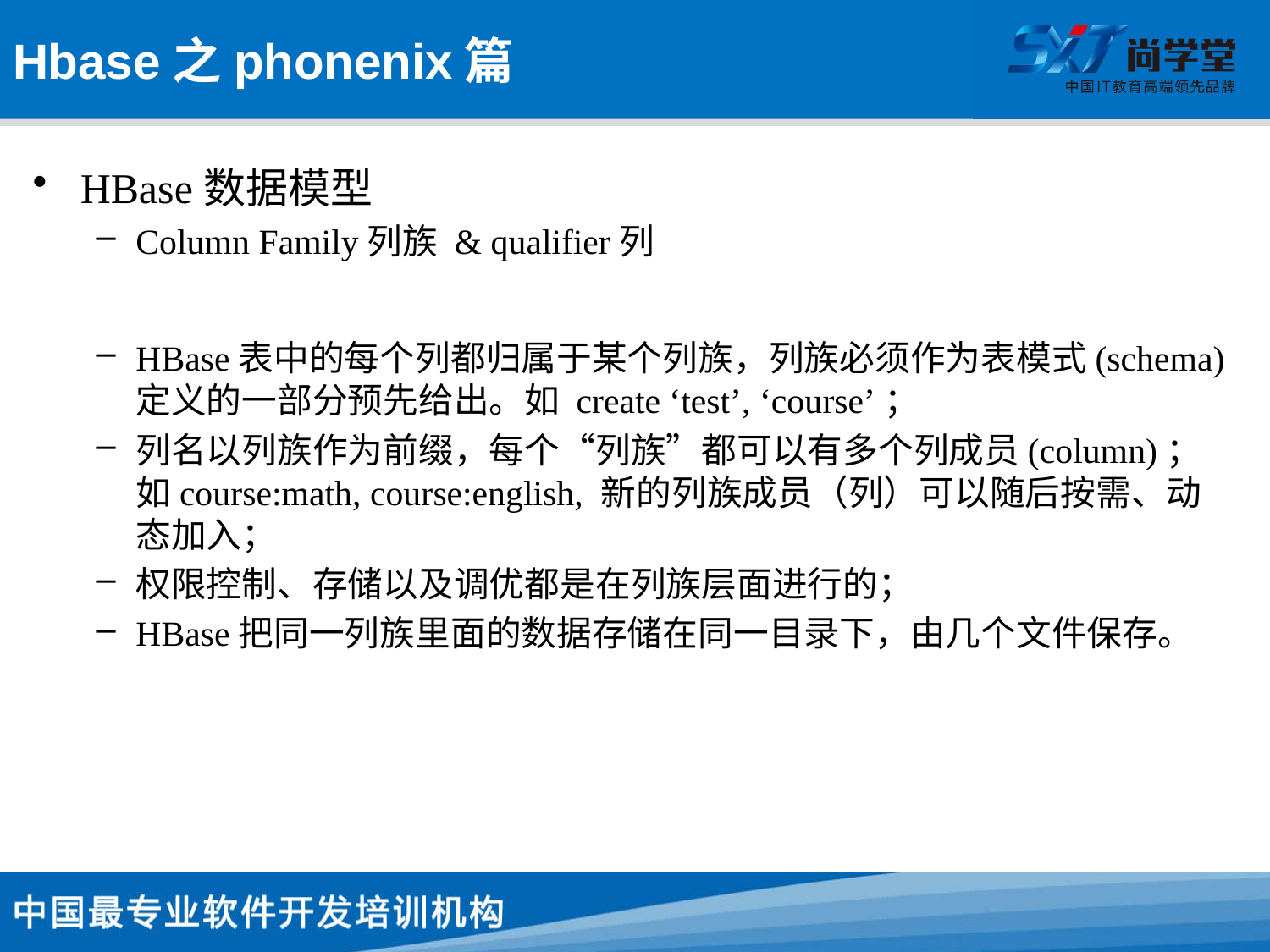

# Hbase之phonenix篇
HBase数据模型
Column Family列族 & qualifier列

HBase表中的每个列都归属于某个列族，列族必须作为表模式(schema)定义的一部分预先给出。如 create ‘test’, ‘course’；
列名以列族作为前缀，每个“列族”都可以有多个列成员(column)；如course:math, course:english, 新的列族成员（列）可以随后按需、动态加入；
权限控制、存储以及调优都是在列族层面进行的；
HBase把同一列族里面的数据存储在同一目录下，由几个文件保存。